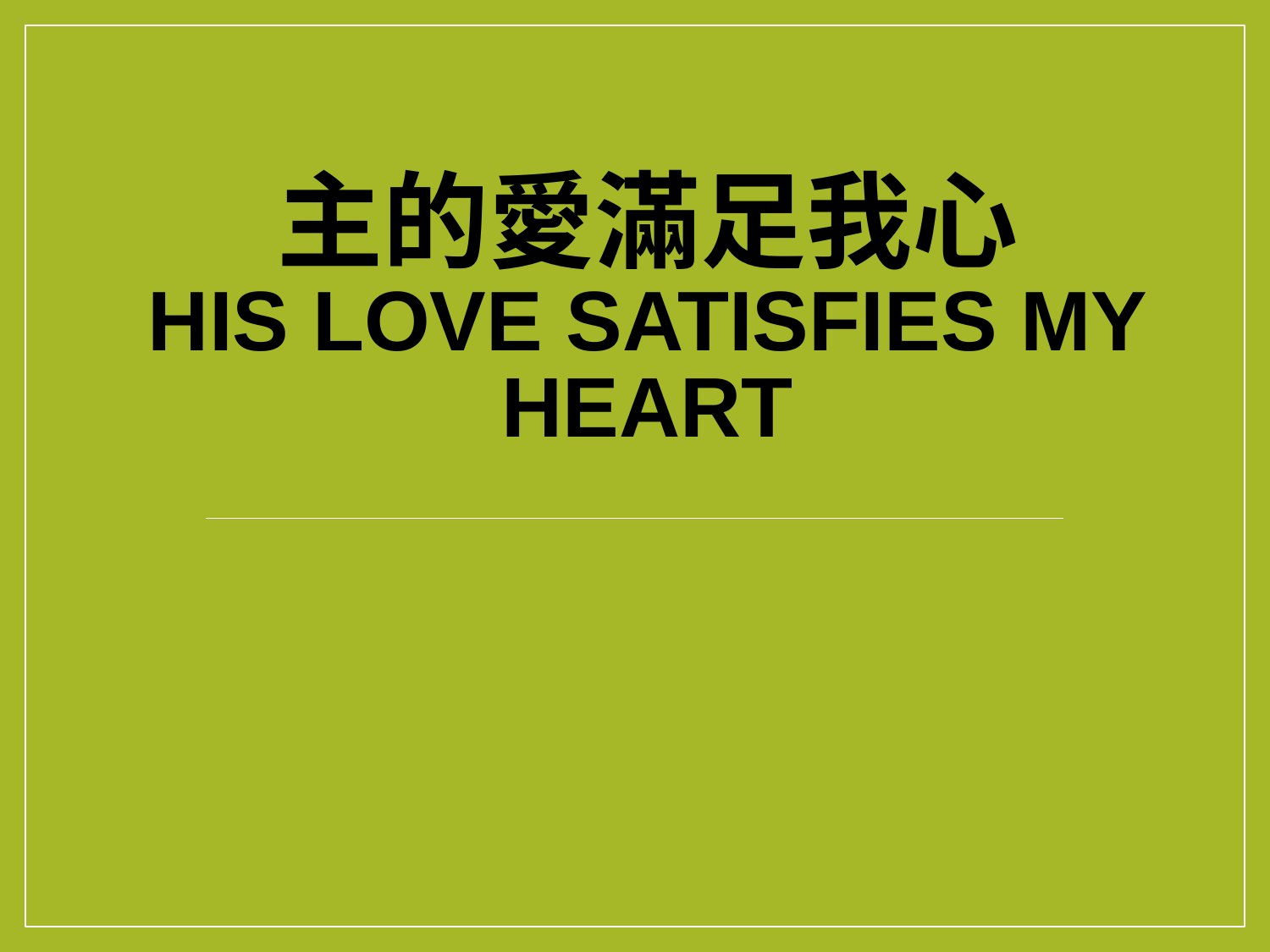

# 主的愛滿足我心 His Love Satisfies My Heart